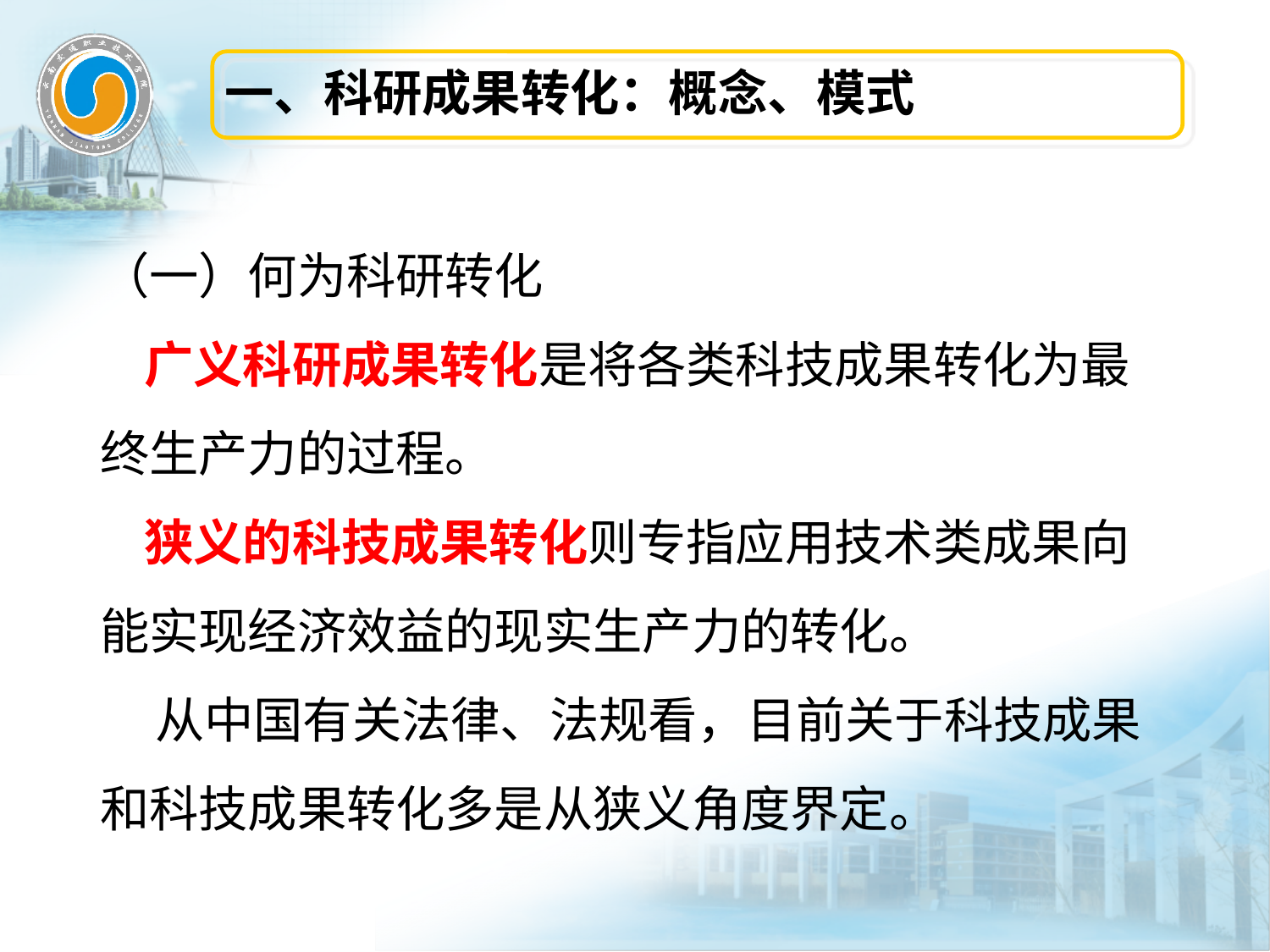

一、科研成果转化：概念、模式
（一）何为科研转化
    广义科研成果转化是将各类科技成果转化为最终生产力的过程。
    狭义的科技成果转化则专指应用技术类成果向能实现经济效益的现实生产力的转化。
     从中国有关法律、法规看，目前关于科技成果和科技成果转化多是从狭义角度界定。